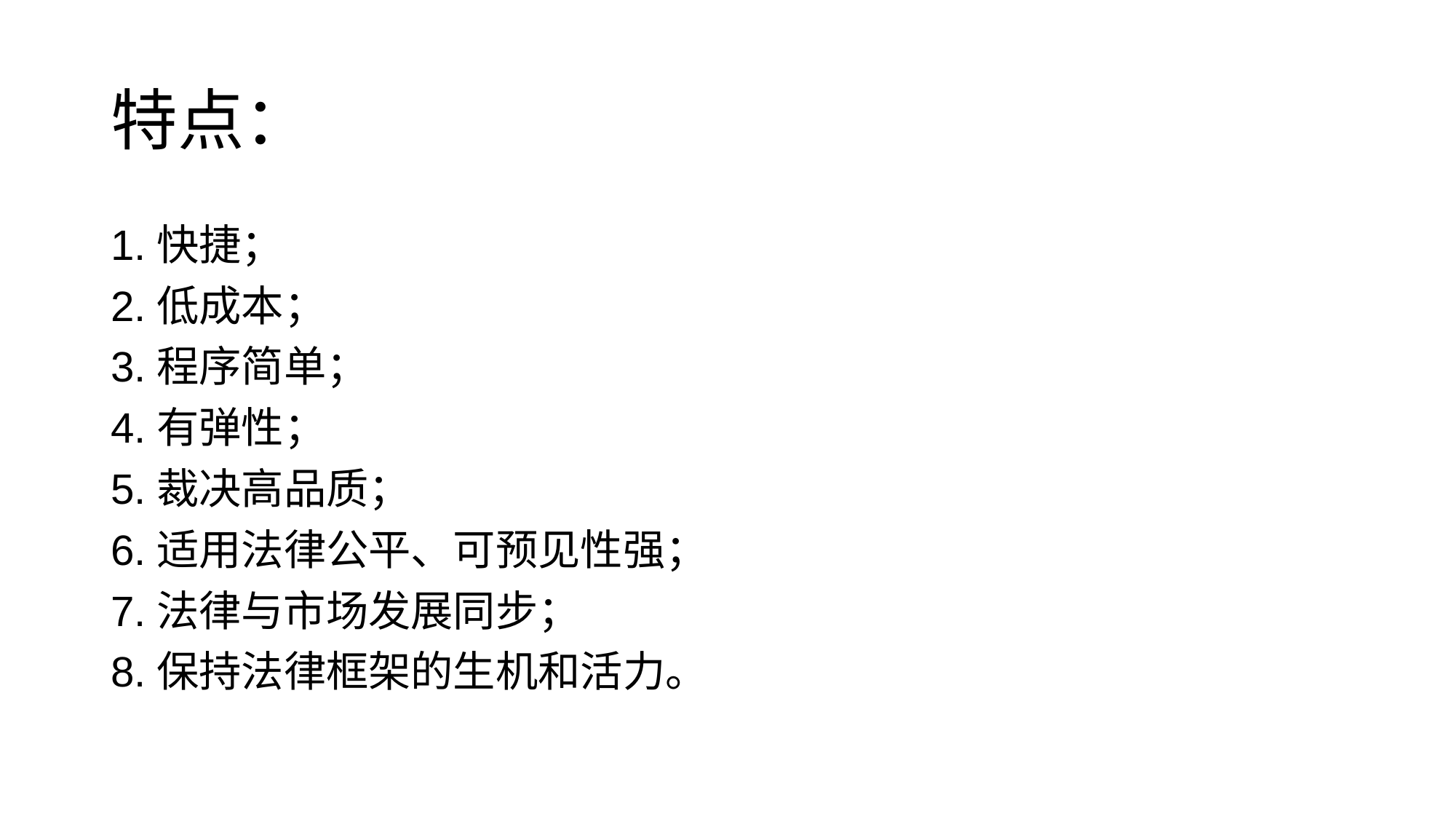

# 特点：
1.快捷；
2.低成本；
3.程序简单；
4.有弹性；
5.裁决高品质；
6.适用法律公平、可预见性强；
7.法律与市场发展同步；
8.保持法律框架的生机和活力。